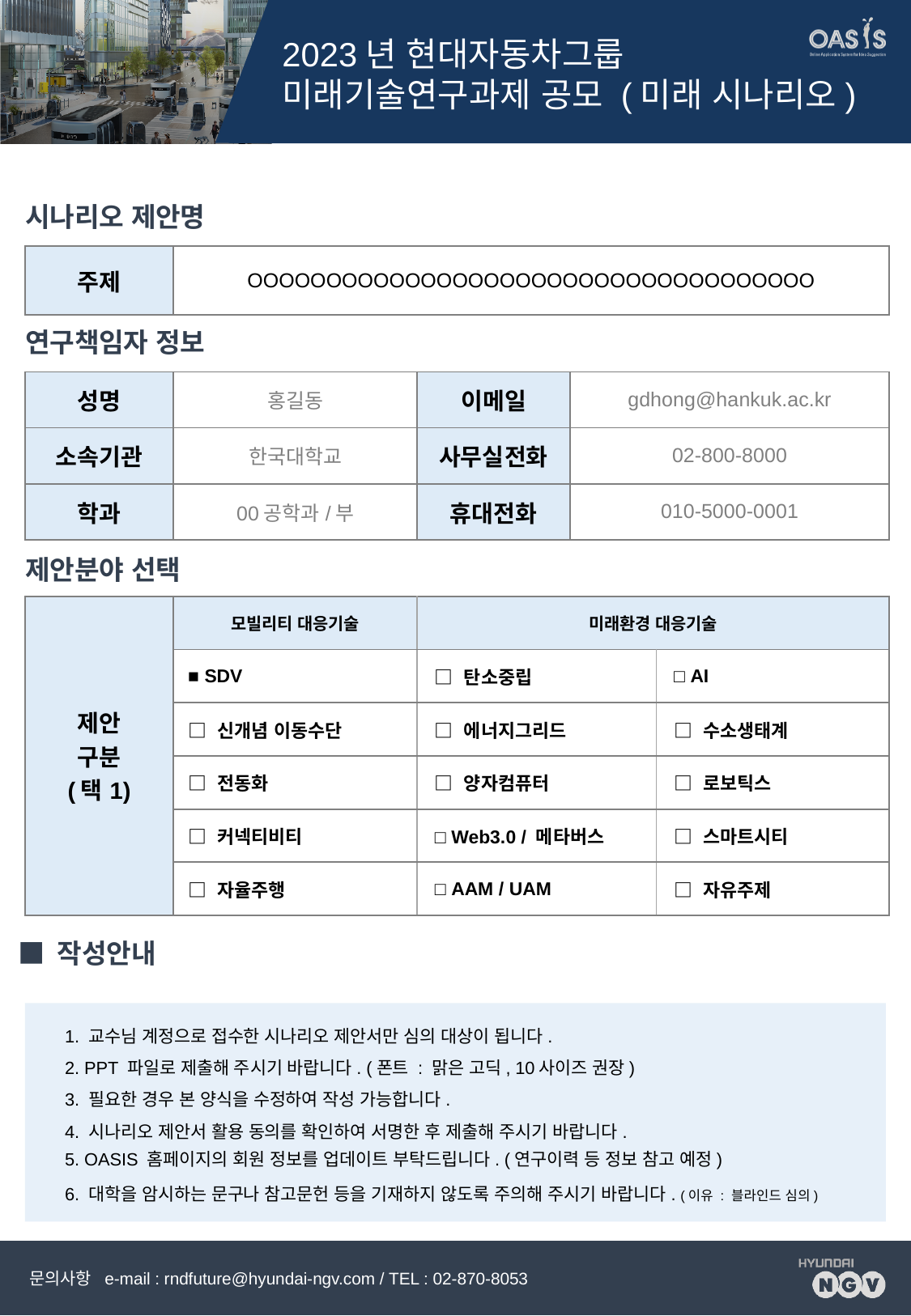

| 시나리오 제안명 |  |  |  |  |  |
| --- | --- | --- | --- | --- | --- |
| 주제 | OOOOOOOOOOOOOOOOOOOOOOOOOOOOOOOOOOOO |  |  |  |  |
| 연구책임자 정보 |  |  |  |  |  |
| 성명 | 홍길동 | 이메일 | gdhong@hankuk.ac.kr |  |  |
| 소속기관 | 한국대학교 | 사무실전화 | 02-800-8000 |  |  |
| 학과 | 00공학과/부 | 휴대전화 | 010-5000-0001 |  |  |
| 제안분야 선택 |  |  |  |  |  |
| 제안 구분 (택1) | 모빌리티 대응기술 | 미래환경 대응기술 |  |  |  |
|  | ■ SDV | □ 탄소중립 |  | □ AI |  |
|  | □ 신개념 이동수단 | □ 에너지그리드 |  | □ 수소생태계 |  |
|  | □ 전동화 | □ 양자컴퓨터 |  | □ 로보틱스 |  |
|  | □ 커넥티비티 | □ Web3.0 / 메타버스 |  | □ 스마트시티 |  |
|  | □ 자율주행 | □ AAM / UAM |  | □ 자유주제 |  |
 ■ 작성안내
1. 교수님 계정으로 접수한 시나리오 제안서만 심의 대상이 됩니다.
2. PPT 파일로 제출해 주시기 바랍니다. (폰트 : 맑은 고딕, 10사이즈 권장)
3. 필요한 경우 본 양식을 수정하여 작성 가능합니다.
4. 시나리오 제안서 활용 동의를 확인하여 서명한 후 제출해 주시기 바랍니다.
5. OASIS 홈페이지의 회원 정보를 업데이트 부탁드립니다. (연구이력 등 정보 참고 예정)
6. 대학을 암시하는 문구나 참고문헌 등을 기재하지 않도록 주의해 주시기 바랍니다. (이유 : 블라인드 심의)